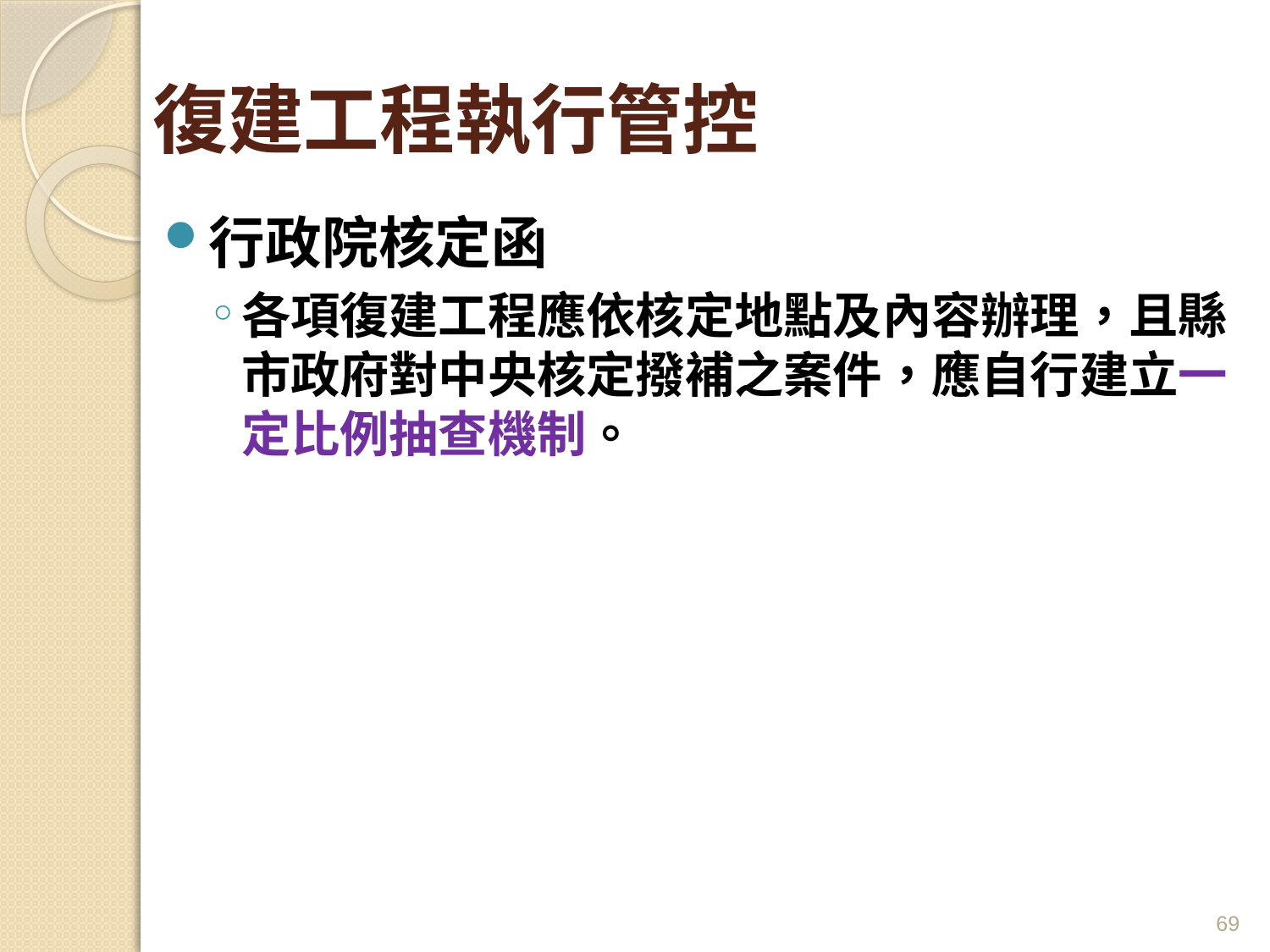

# 復建工程執行管控
行政院核定函
各項復建工程應依核定地點及內容辦理，且縣市政府對中央核定撥補之案件，應自行建立一定比例抽查機制。
69